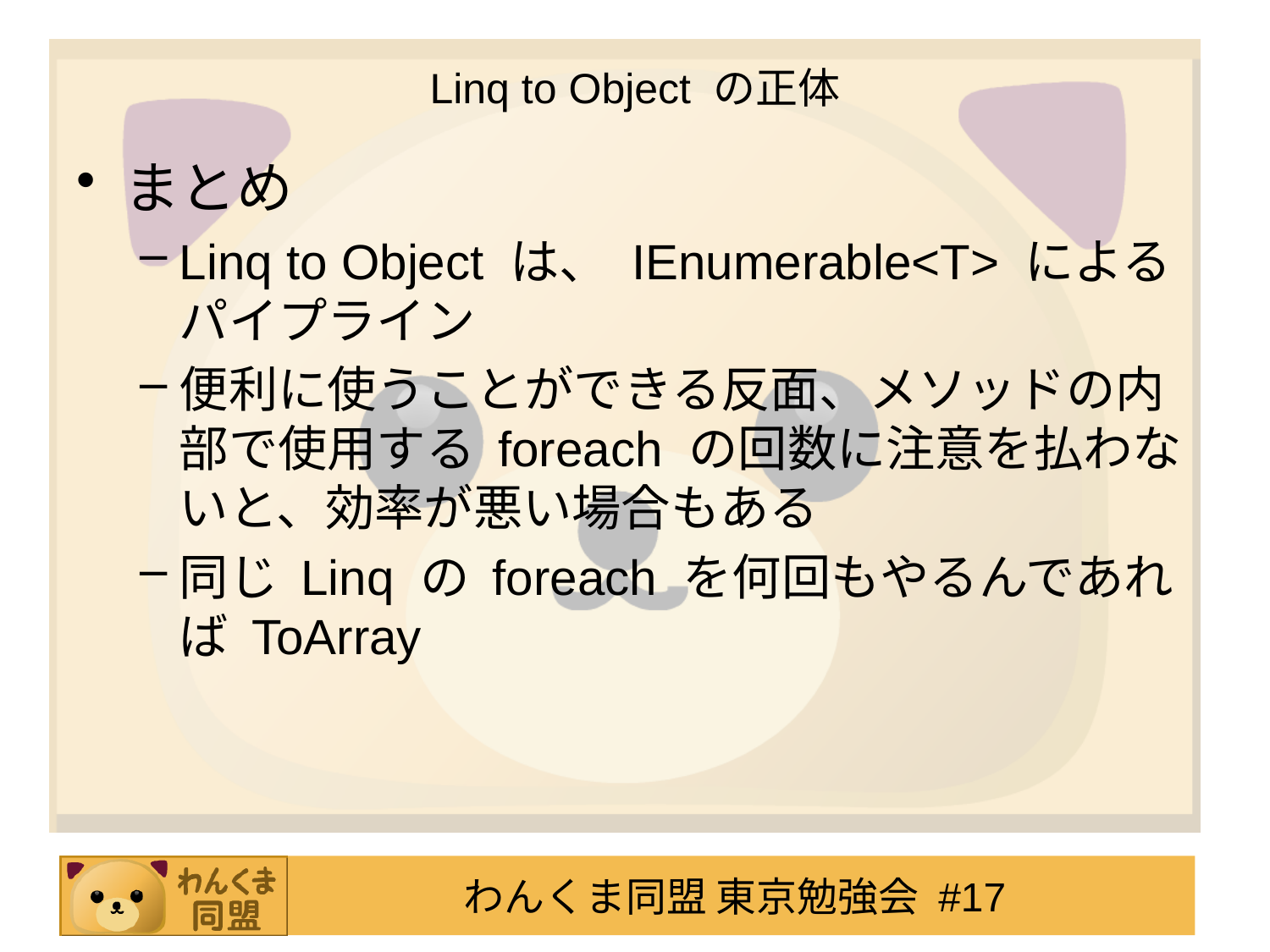

# Linq to Object の正体
まとめ
Linq to Object は、 IEnumerable<T> によるパイプライン
便利に使うことができる反面、メソッドの内部で使用する foreach の回数に注意を払わないと、効率が悪い場合もある
同じ Linq の foreach を何回もやるんであれば ToArray